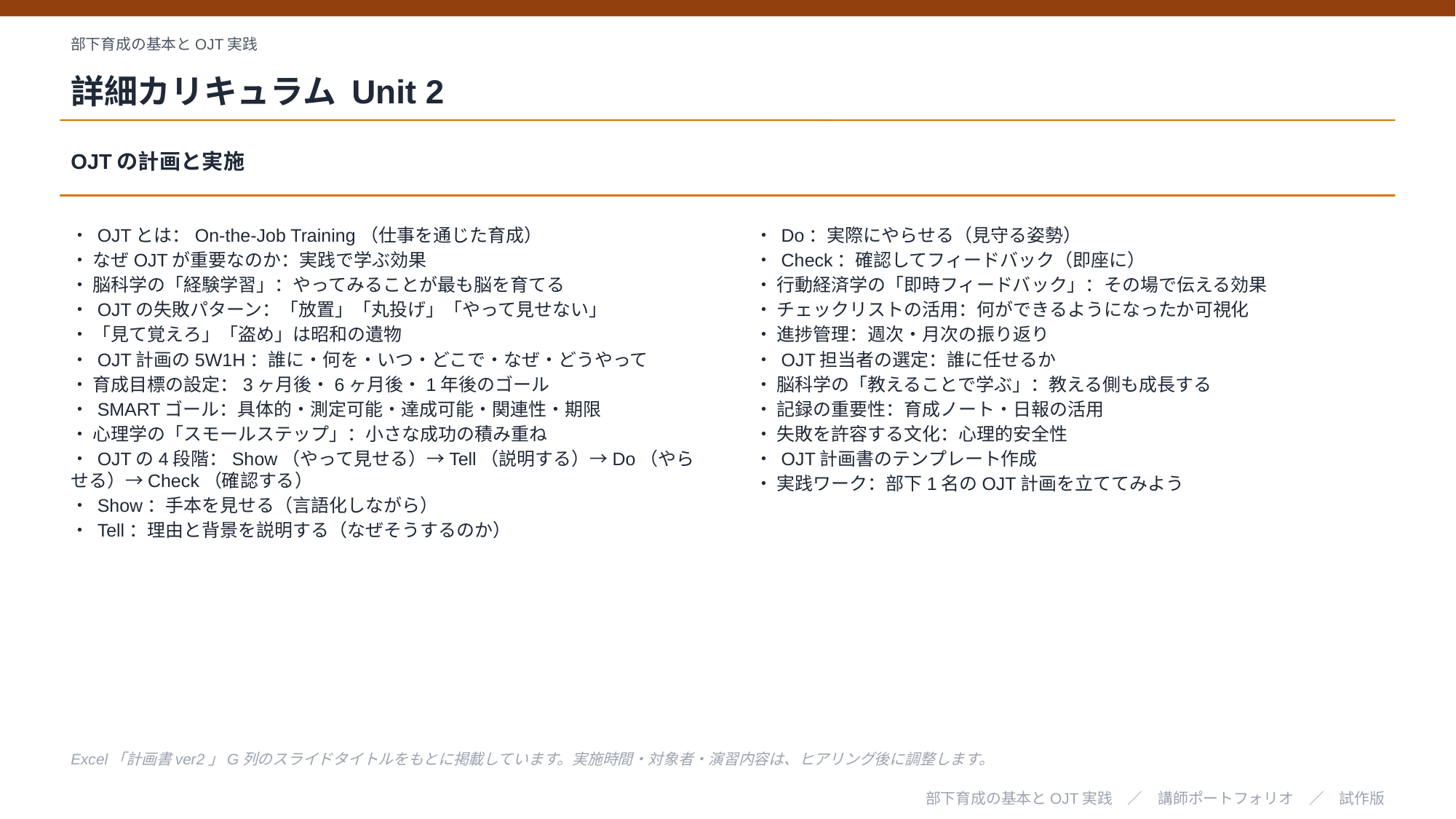

部下育成の基本とOJT実践
詳細カリキュラム Unit 2

OJTの計画と実施

・ OJTとは：On-the-Job Training（仕事を通じた育成）
・ なぜOJTが重要なのか：実践で学ぶ効果
・ 脳科学の「経験学習」：やってみることが最も脳を育てる
・ OJTの失敗パターン：「放置」「丸投げ」「やって見せない」
・ 「見て覚えろ」「盗め」は昭和の遺物
・ OJT計画の5W1H：誰に・何を・いつ・どこで・なぜ・どうやって
・ 育成目標の設定：3ヶ月後・6ヶ月後・1年後のゴール
・ SMARTゴール：具体的・測定可能・達成可能・関連性・期限
・ 心理学の「スモールステップ」：小さな成功の積み重ね
・ OJTの4段階：Show（やって見せる）→Tell（説明する）→Do（やらせる）→Check（確認する）
・ Show：手本を見せる（言語化しながら）
・ Tell：理由と背景を説明する（なぜそうするのか）
・ Do：実際にやらせる（見守る姿勢）
・ Check：確認してフィードバック（即座に）
・ 行動経済学の「即時フィードバック」：その場で伝える効果
・ チェックリストの活用：何ができるようになったか可視化
・ 進捗管理：週次・月次の振り返り
・ OJT担当者の選定：誰に任せるか
・ 脳科学の「教えることで学ぶ」：教える側も成長する
・ 記録の重要性：育成ノート・日報の活用
・ 失敗を許容する文化：心理的安全性
・ OJT計画書のテンプレート作成
・ 実践ワーク：部下1名のOJT計画を立ててみよう
Excel「計画書ver2」G列のスライドタイトルをもとに掲載しています。実施時間・対象者・演習内容は、ヒアリング後に調整します。
部下育成の基本とOJT実践　／　講師ポートフォリオ　／　試作版